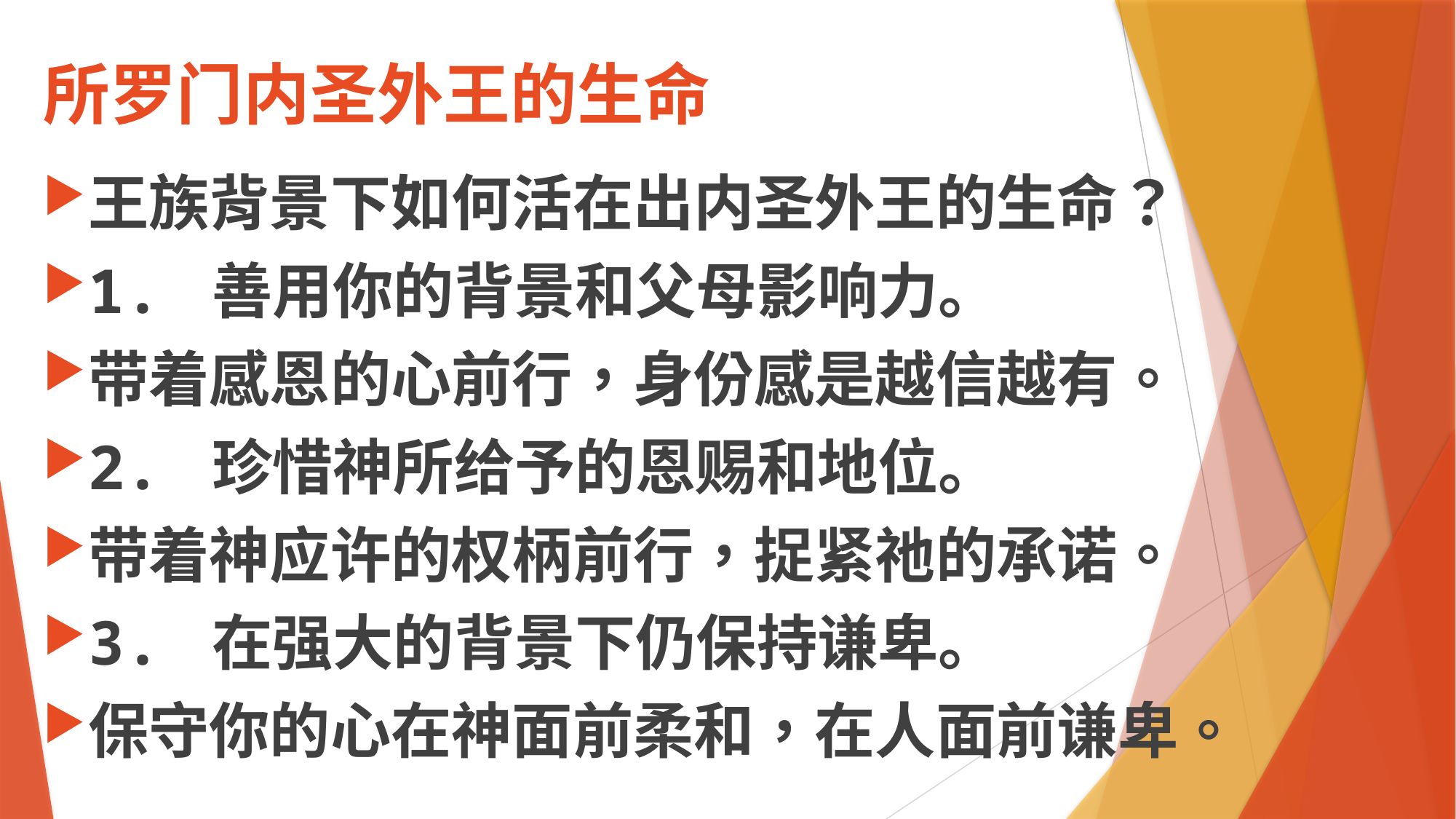

# 所罗门内圣外王的生命
王族背景下如何活在出内圣外王的生命？
1. 善用你的背景和父母影响力。
带着感恩的心前行，身份感是越信越有。
2. 珍惜神所给予的恩赐和地位。
带着神应许的权柄前行，捉紧祂的承诺。
3. 在强大的背景下仍保持谦卑。
保守你的心在神面前柔和，在人面前谦卑。